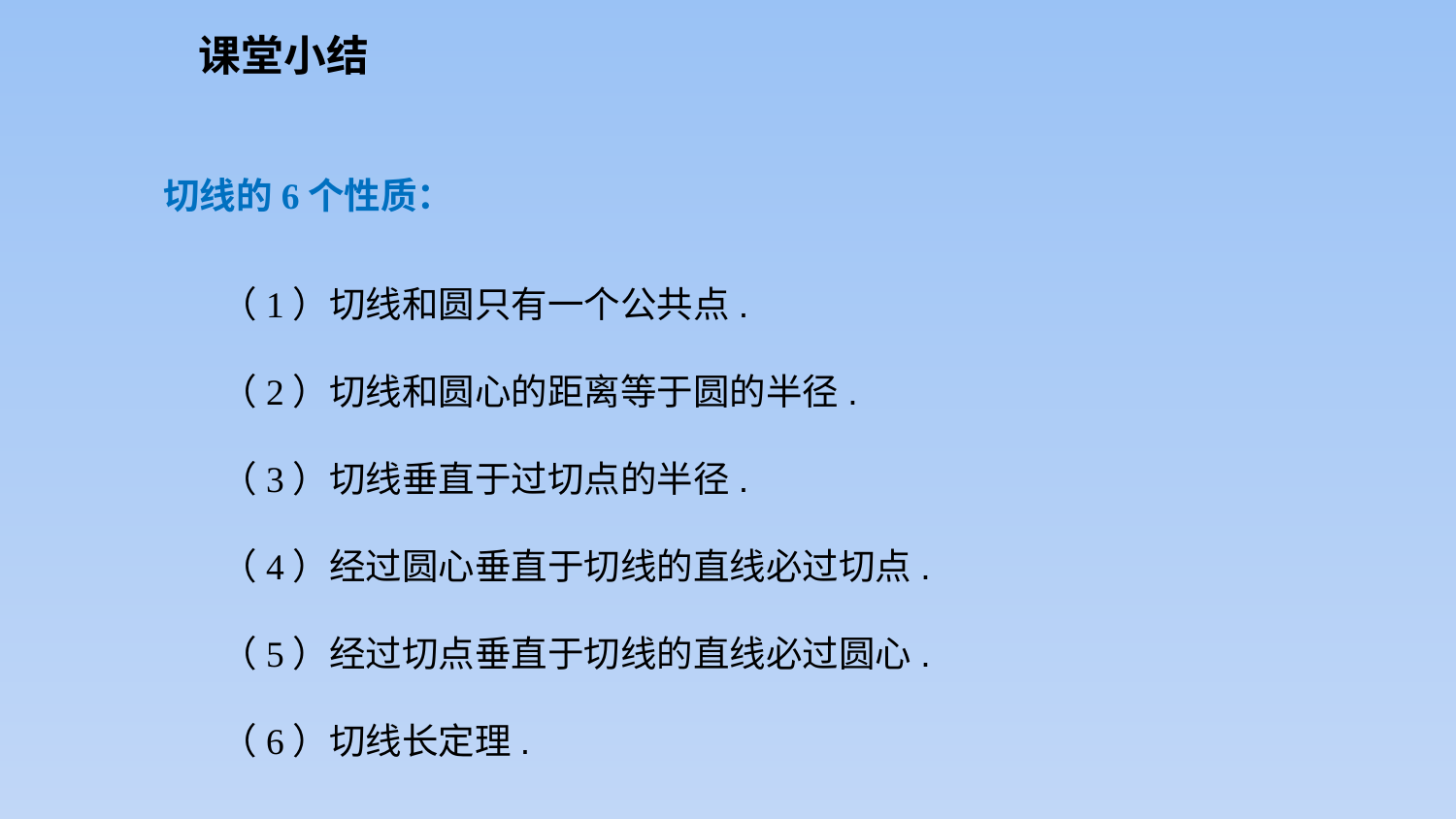

课堂小结
切线的6个性质：
（1）切线和圆只有一个公共点.
（2）切线和圆心的距离等于圆的半径.
（3）切线垂直于过切点的半径.
（4）经过圆心垂直于切线的直线必过切点.
（5）经过切点垂直于切线的直线必过圆心.
（6）切线长定理.